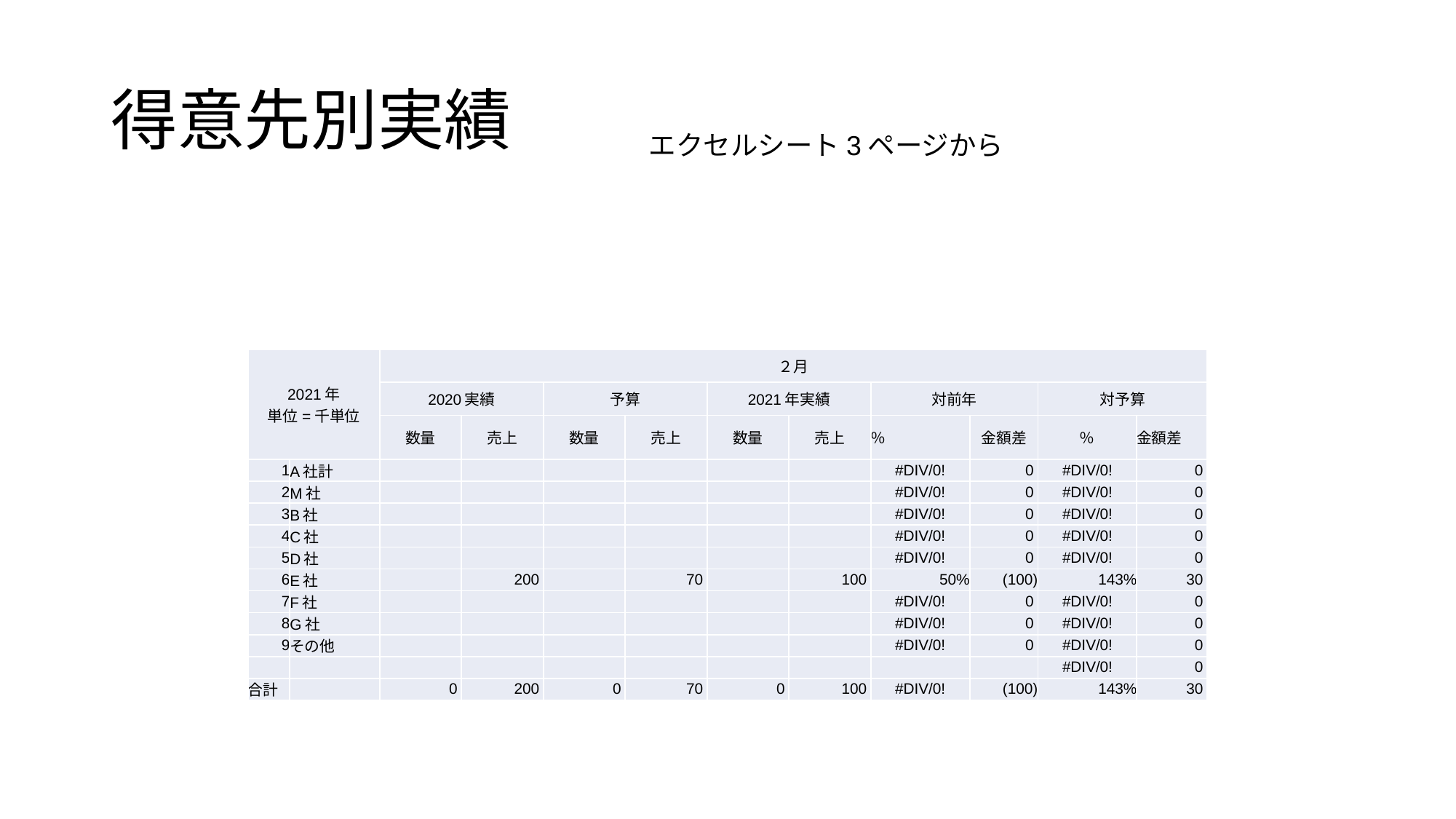

# 得意先別実績
エクセルシート3ページから
| 2021年 単位=千単位 |  | ２月 |  |  |  |  |  |  |  |  |  |
| --- | --- | --- | --- | --- | --- | --- | --- | --- | --- | --- | --- |
|  |  | 2020実績 |  | 予算 |  | 2021年実績 |  | 対前年 |  | 対予算 |  |
|  |  | 数量 | 売上 | 数量 | 売上 | 数量 | 売上 | ％ | 金額差 | ％ | 金額差 |
| 1 | A社計 |  |  |  |  |  |  | #DIV/0! | 0 | #DIV/0! | 0 |
| 2 | M社 |  |  |  |  |  |  | #DIV/0! | 0 | #DIV/0! | 0 |
| 3 | B社 |  |  |  |  |  |  | #DIV/0! | 0 | #DIV/0! | 0 |
| 4 | C社 |  |  |  |  |  |  | #DIV/0! | 0 | #DIV/0! | 0 |
| 5 | D社 |  |  |  |  |  |  | #DIV/0! | 0 | #DIV/0! | 0 |
| 6 | E社 |  | 200 |  | 70 |  | 100 | 50% | (100) | 143% | 30 |
| 7 | F社 |  |  |  |  |  |  | #DIV/0! | 0 | #DIV/0! | 0 |
| 8 | G社 |  |  |  |  |  |  | #DIV/0! | 0 | #DIV/0! | 0 |
| 9 | その他 |  |  |  |  |  |  | #DIV/0! | 0 | #DIV/0! | 0 |
|  |  |  |  |  |  |  |  |  |  | #DIV/0! | 0 |
| 合計 |  | 0 | 200 | 0 | 70 | 0 | 100 | #DIV/0! | (100) | 143% | 30 |